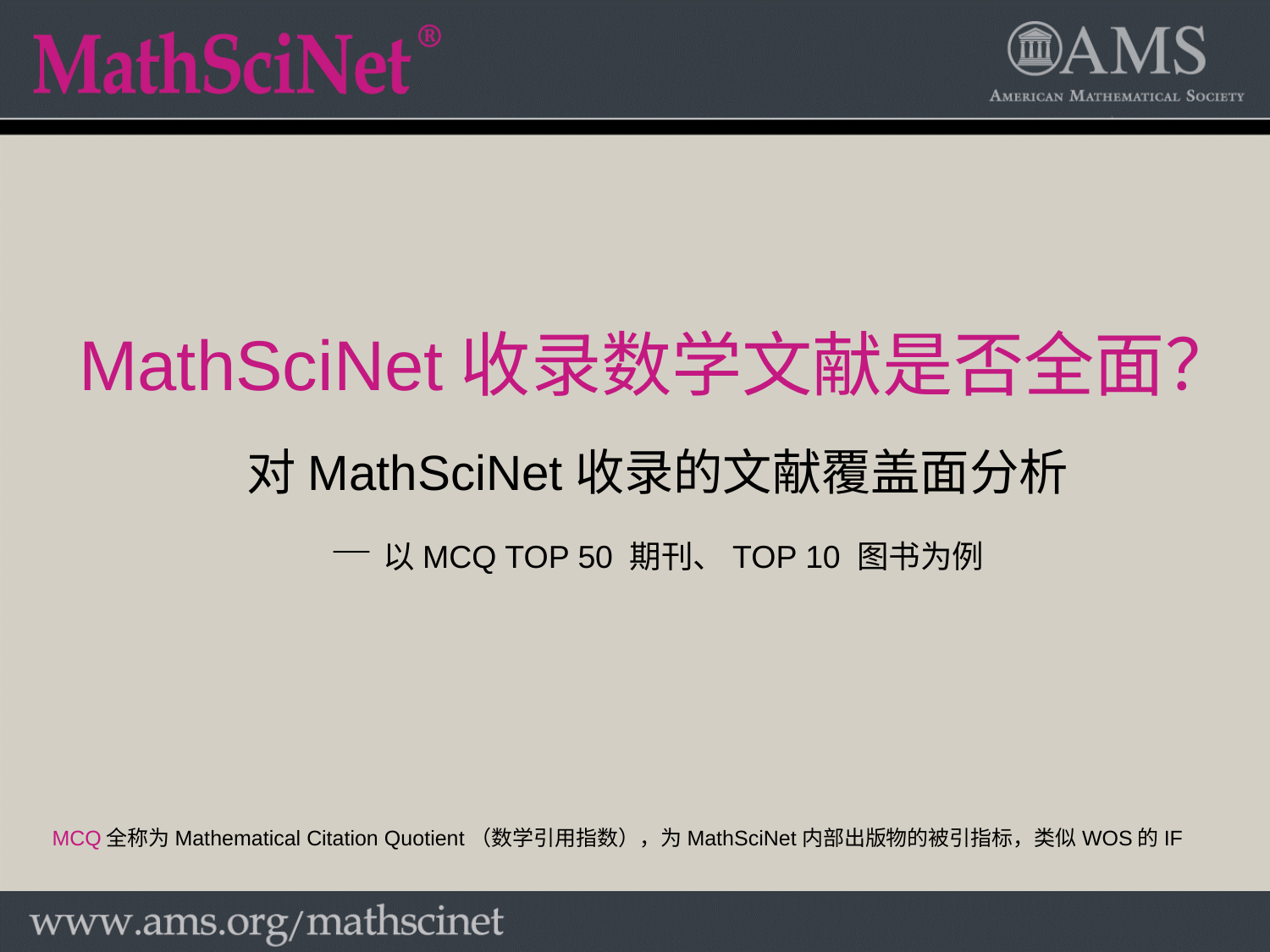

MathSciNet收录数学文献是否全面？
对MathSciNet收录的文献覆盖面分析
—以MCQ TOP 50 期刊、TOP 10 图书为例
MCQ全称为Mathematical Citation Quotient（数学引用指数），为MathSciNet内部出版物的被引指标，类似WOS的IF